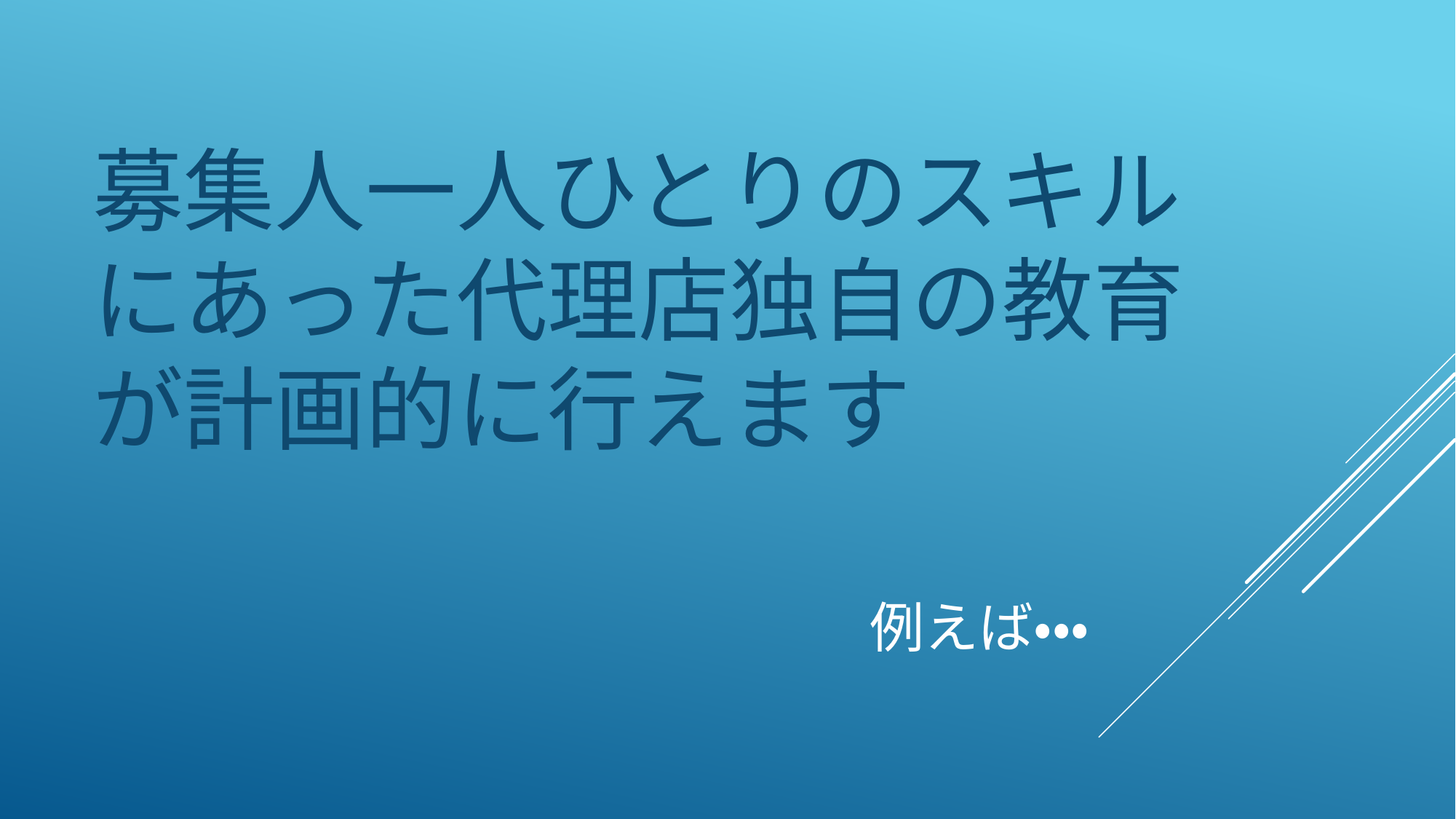

募集人一人ひとりのスキルにあった代理店独自の教育が計画的に行えます
# 例えば・・・